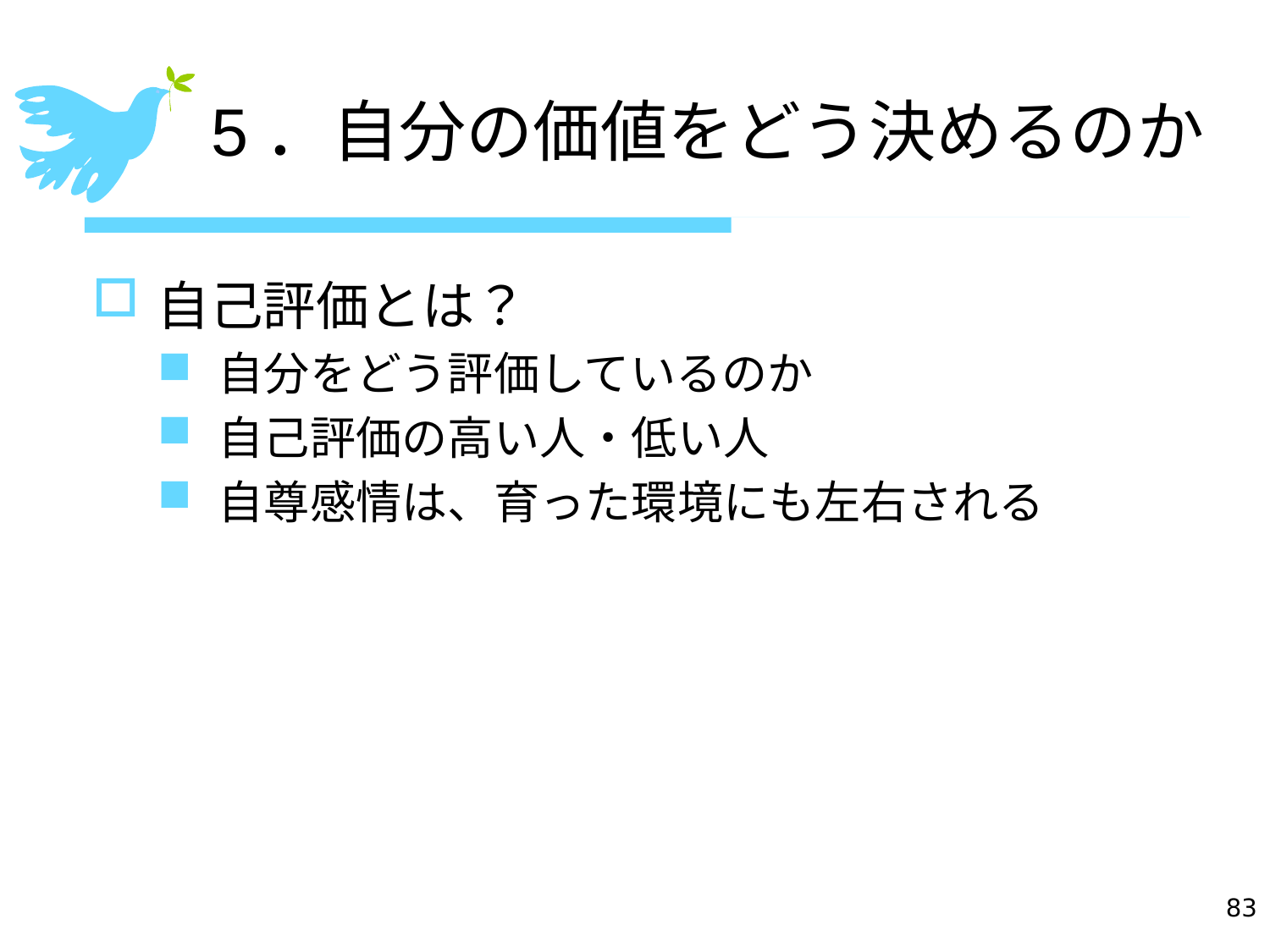

# 5．自分の価値をどう決めるのか
自己評価とは？
自分をどう評価しているのか
自己評価の高い人・低い人
自尊感情は、育った環境にも左右される
83